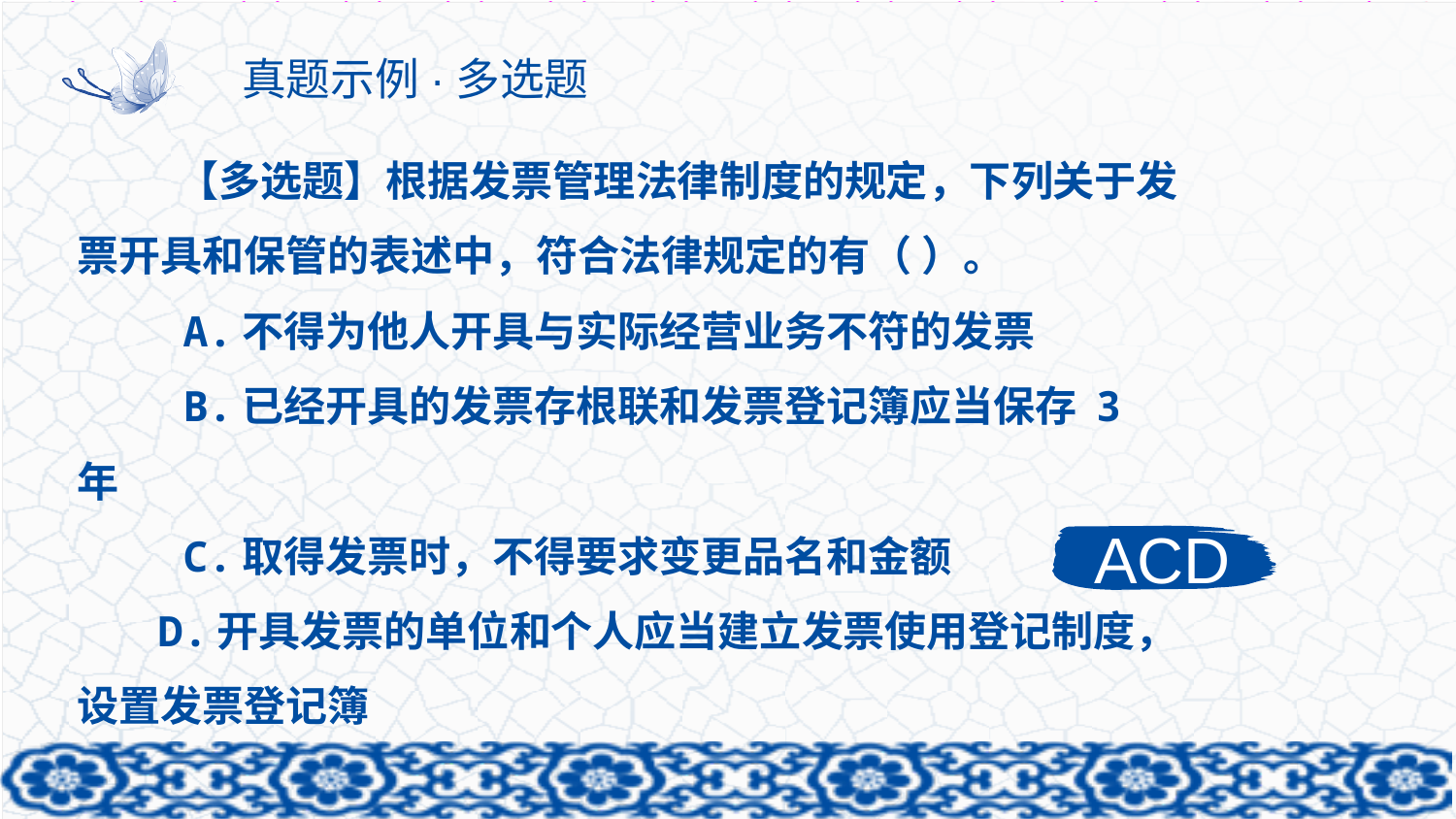

# 真题示例·多选题
 【多选题】根据发票管理法律制度的规定，下列关于发票开具和保管的表述中，符合法律规定的有（ ）。
 A.不得为他人开具与实际经营业务不符的发票
 B.已经开具的发票存根联和发票登记簿应当保存 3 年
 C.取得发票时，不得要求变更品名和金额
D.开具发票的单位和个人应当建立发票使用登记制度，设置发票登记簿

ACD